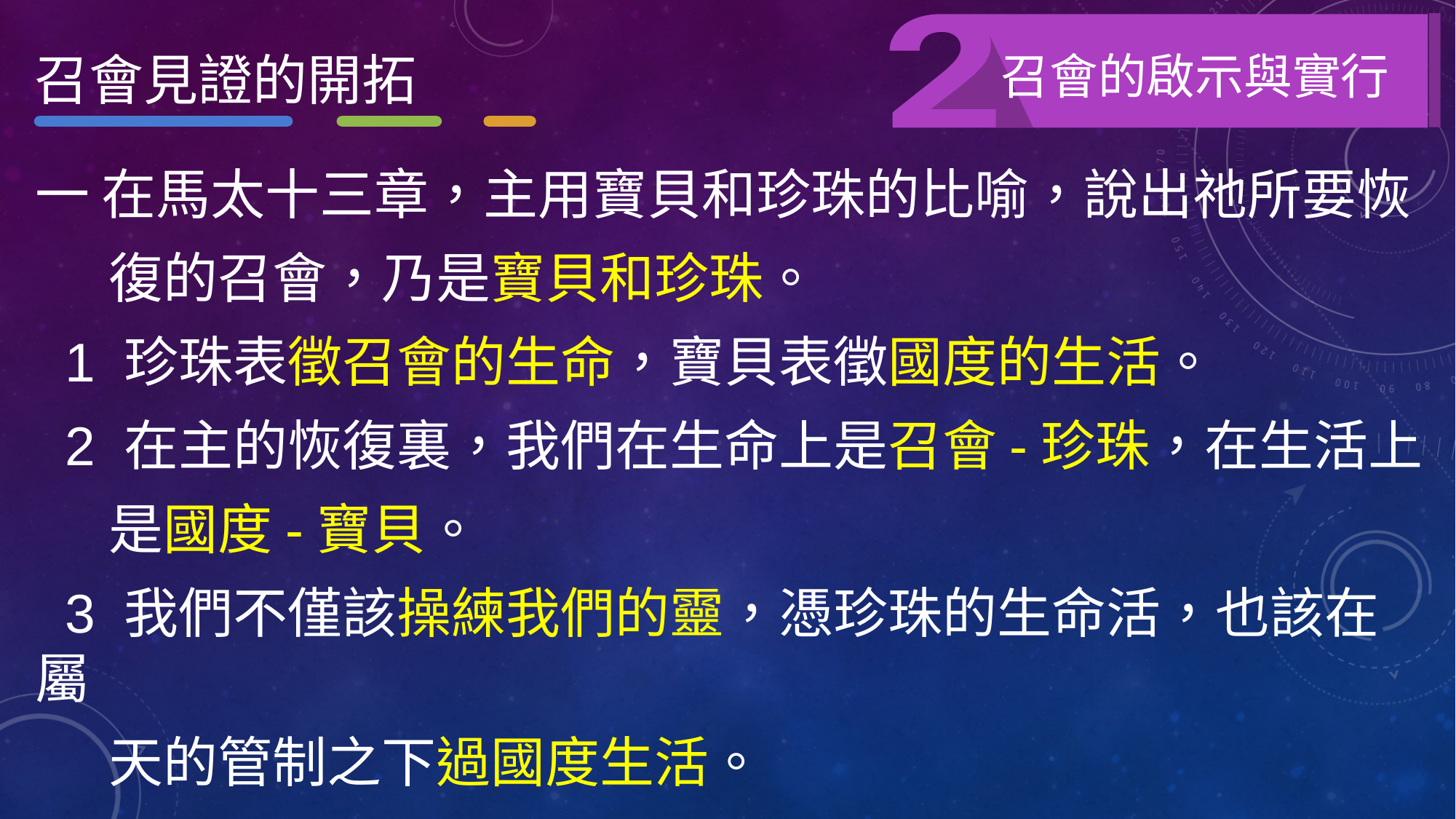

召會的啟示與實行

召會見證的開拓
召會的啟示與實行

一 在馬太十三章，主用寶貝和珍珠的比喻，說出祂所要恢
     復的召會，乃是寶貝和珍珠。
  1 珍珠表徵召會的生命，寶貝表徵國度的生活。
  2 在主的恢復裏，我們在生命上是召會-珍珠，在生活上
     是國度-寶貝。
  3 我們不僅該操練我們的靈，憑珍珠的生命活，也該在屬
     天的管制之下過國度生活。